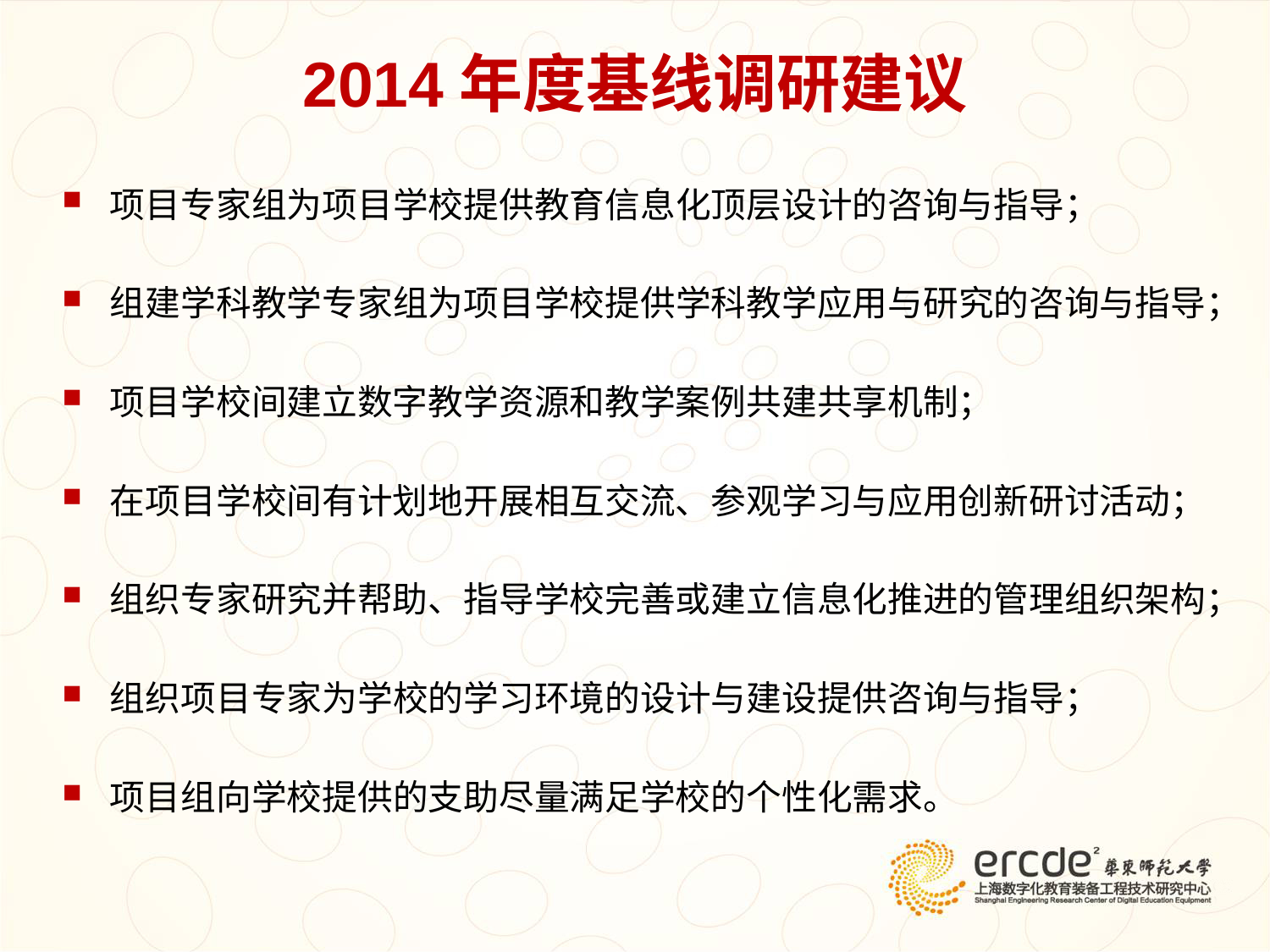

# 2014年度基线调研建议
项目专家组为项目学校提供教育信息化顶层设计的咨询与指导；

组建学科教学专家组为项目学校提供学科教学应用与研究的咨询与指导；

项目学校间建立数字教学资源和教学案例共建共享机制；

在项目学校间有计划地开展相互交流、参观学习与应用创新研讨活动；

组织专家研究并帮助、指导学校完善或建立信息化推进的管理组织架构；

组织项目专家为学校的学习环境的设计与建设提供咨询与指导；

项目组向学校提供的支助尽量满足学校的个性化需求。